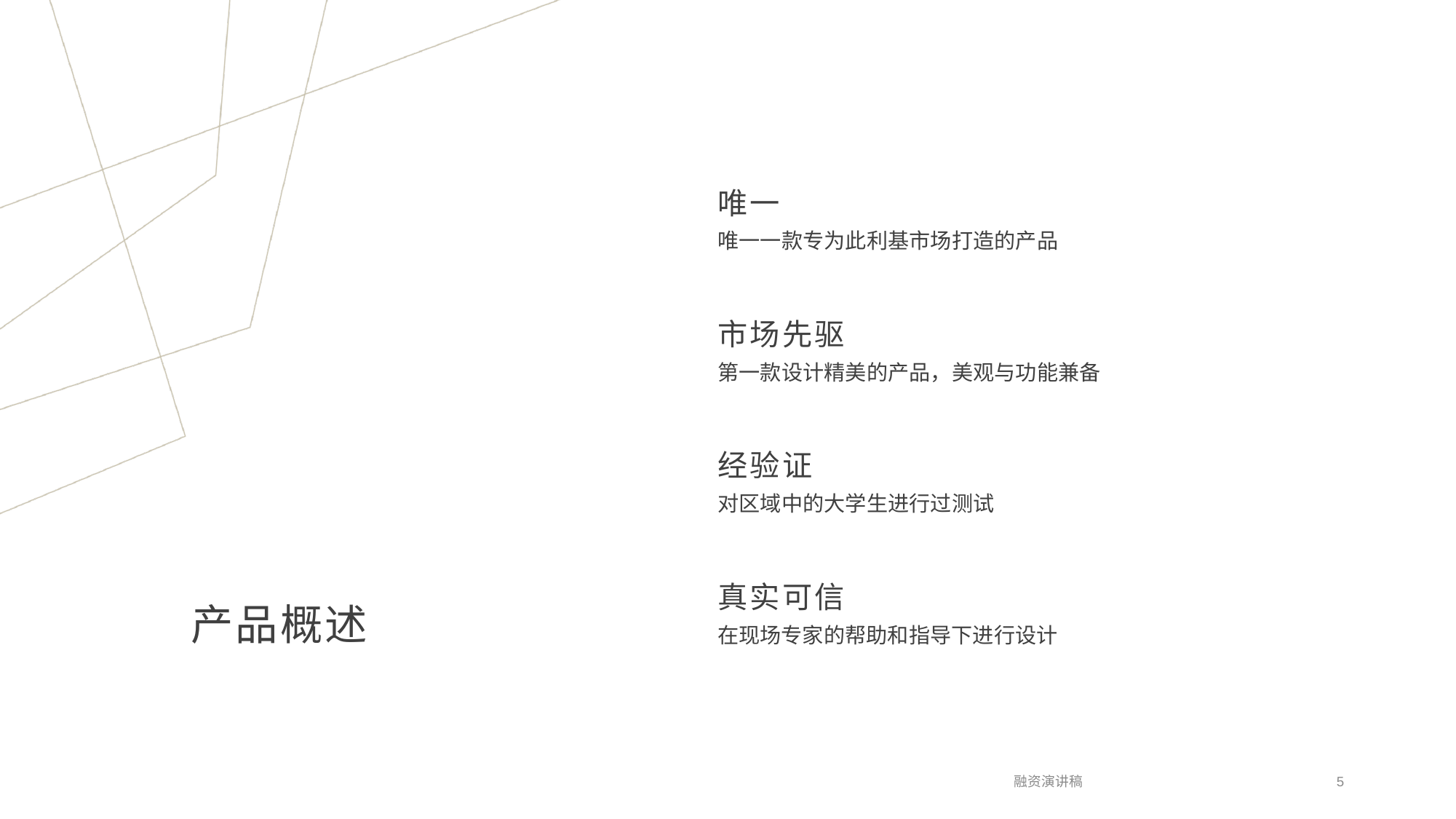

唯一
唯一一款专为此利基市场打造的产品
市场先驱
第一款设计精美的产品，美观与功能兼备
经验证
对区域中的大学生进行过测试
# 产品概述
真实可信
在现场专家的帮助和指导下进行设计
融资演讲稿
5